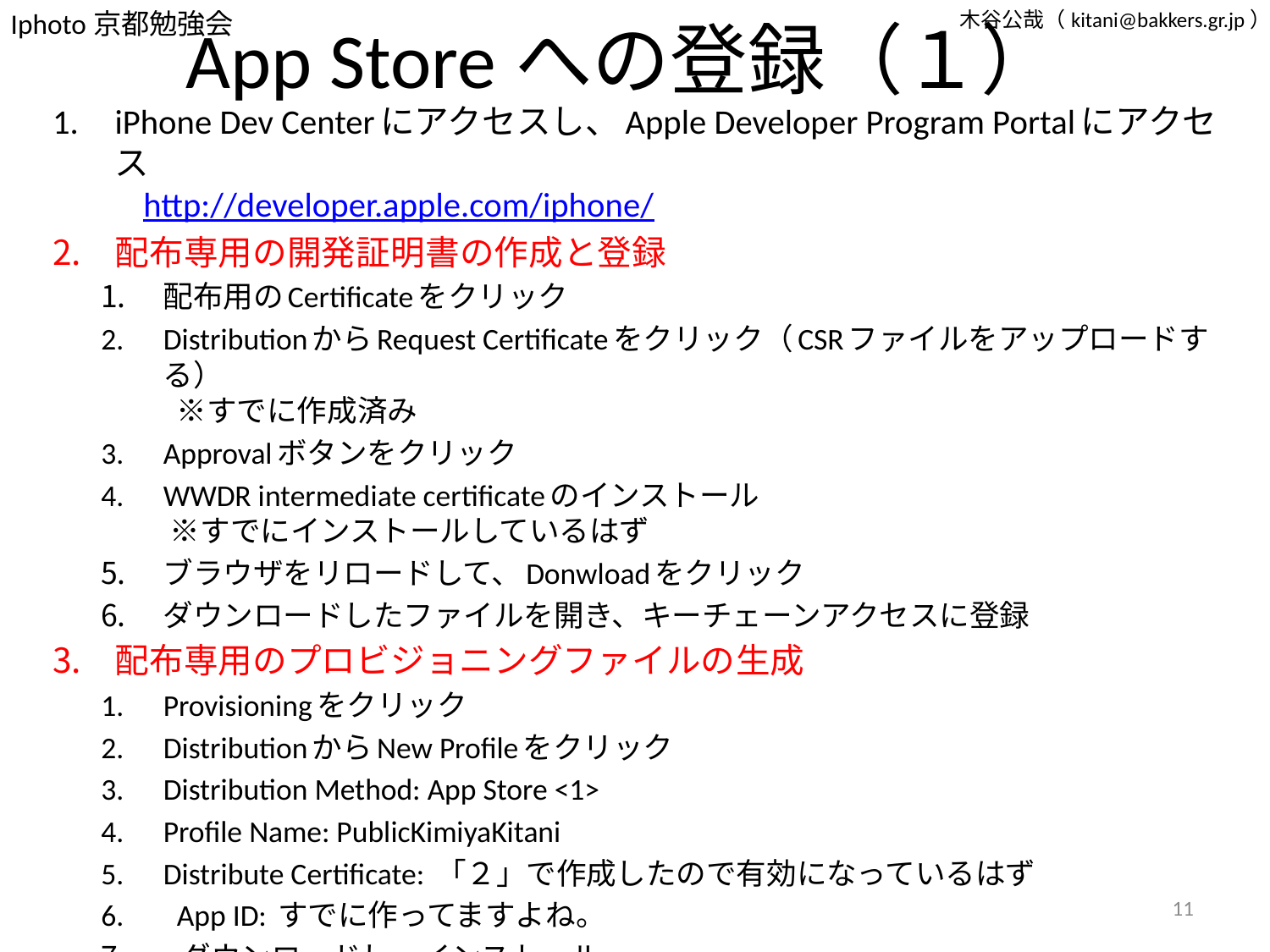

# App Storeへの登録（１）
iPhone Dev Centerにアクセスし、Apple Developer Program Portalにアクセス
   http://developer.apple.com/iphone/
配布専用の開発証明書の作成と登録
配布用のCertificateをクリック
DistributionからRequest Certificateをクリック（CSRファイルをアップロードする）
  ※すでに作成済み
Approvalボタンをクリック
WWDR intermediate certificateのインストール
 ※すでにインストールしているはず
ブラウザをリロードして、Donwloadをクリック
ダウンロードしたファイルを開き、キーチェーンアクセスに登録
配布専用のプロビジョニングファイルの生成
Provisioningをクリック
DistributionからNew Profileをクリック
Distribution Method: App Store <1>
Profile Name: PublicKimiyaKitani
Distribute Certificate: 「２」で作成したので有効になっているはず
  App ID: すでに作ってますよね。
  ダウンロードし、インストール
11